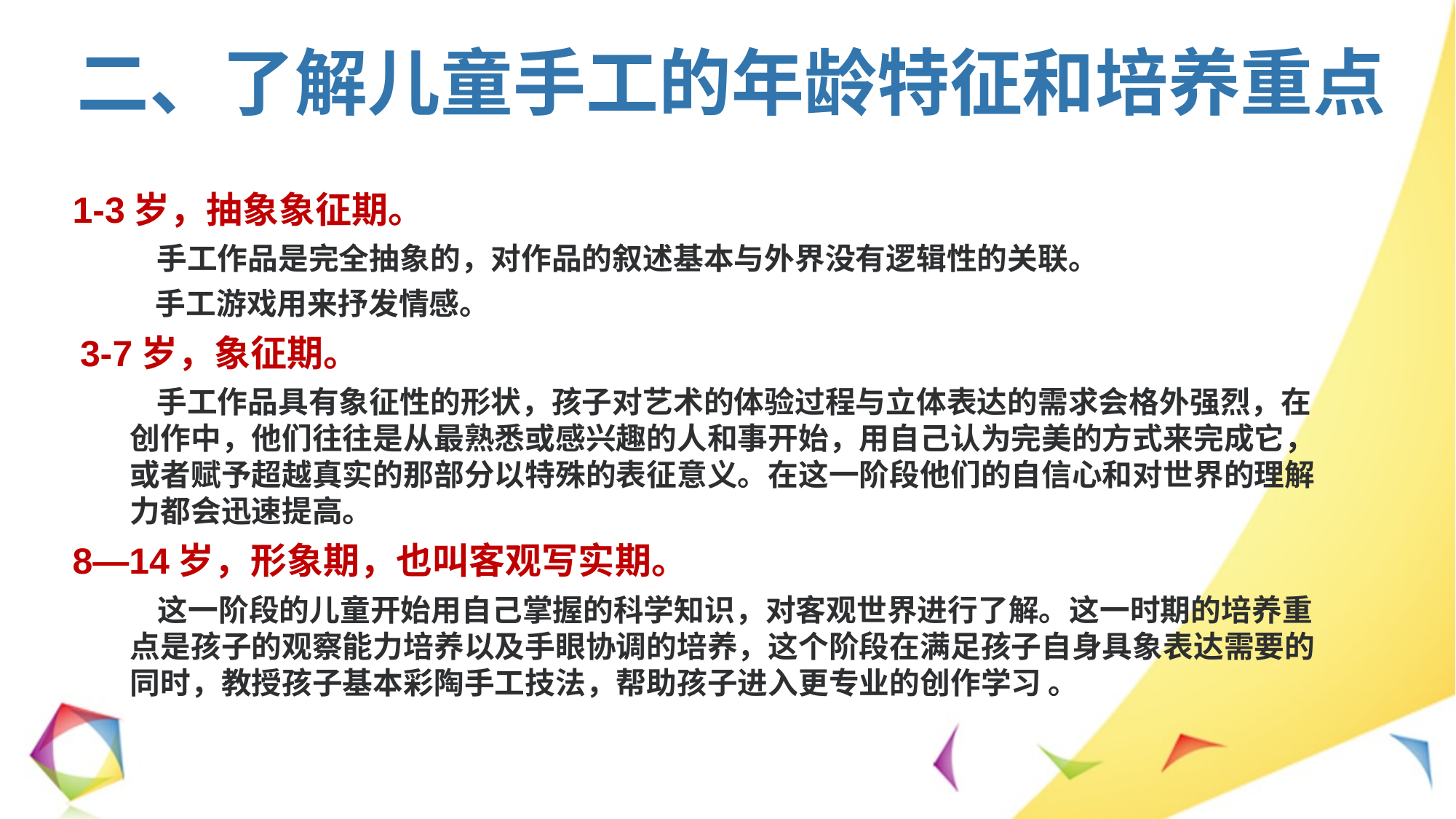

# 二、了解儿童手工的年龄特征和培养重点
1-3岁，抽象象征期。
             手工作品是完全抽象的，对作品的叙述基本与外界没有逻辑性的关联。
           手工游戏用来抒发情感。
 3-7岁，象征期。
             手工作品具有象征性的形状，孩子对艺术的体验过程与立体表达的需求会格外强烈，在创作中，他们往往是从最熟悉或感兴趣的人和事开始，用自己认为完美的方式来完成它，或者赋予超越真实的那部分以特殊的表征意义。在这一阶段他们的自信心和对世界的理解力都会迅速提高。
8—14岁，形象期，也叫客观写实期。
                这一阶段的儿童开始用自己掌握的科学知识，对客观世界进行了解。这一时期的培养重点是孩子的观察能力培养以及手眼协调的培养，这个阶段在满足孩子自身具象表达需要的同时，教授孩子基本彩陶手工技法，帮助孩子进入更专业的创作学习 。